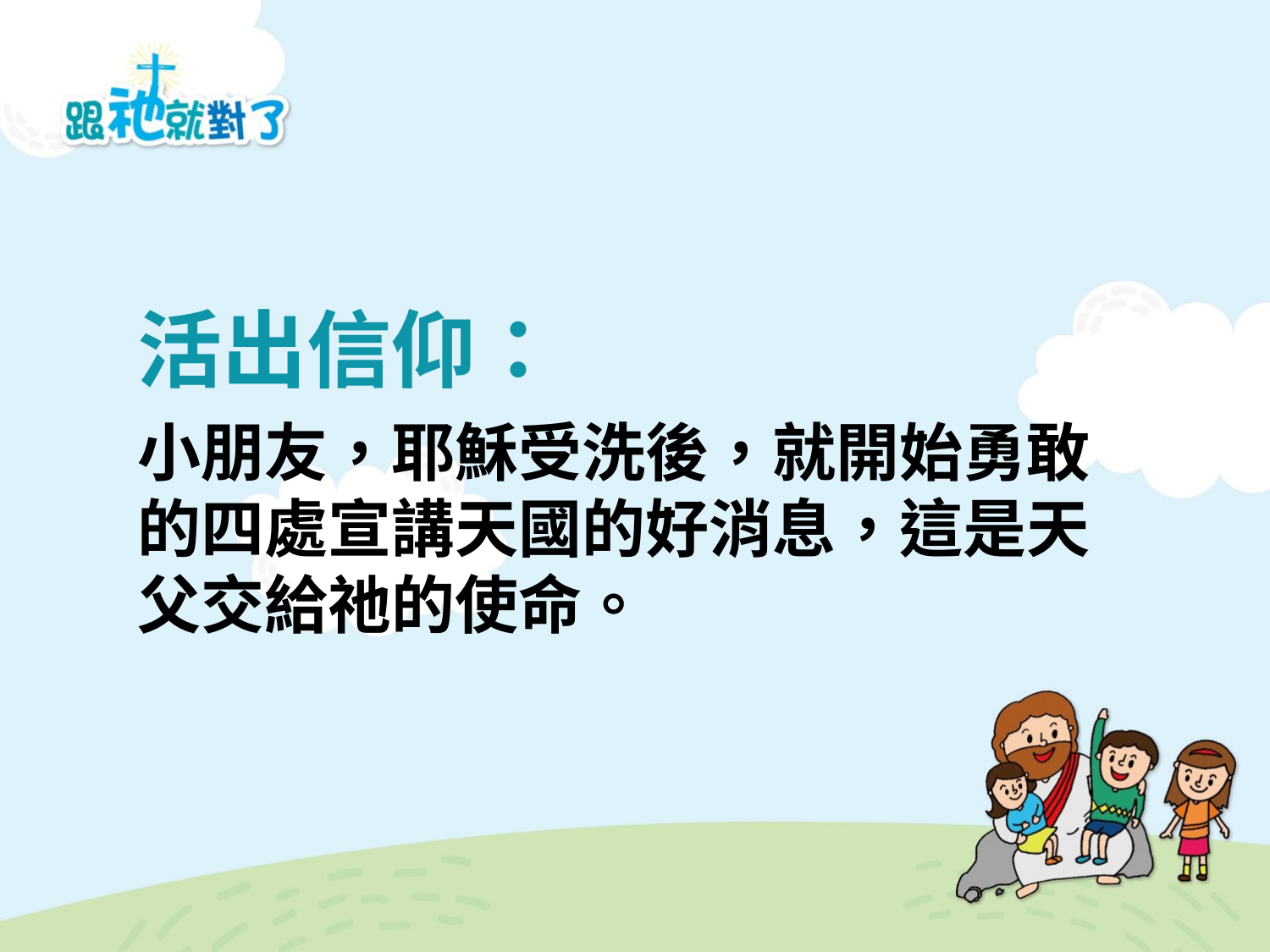

活出信仰：
小朋友，耶穌受洗後，就開始勇敢的四處宣講天國的好消息，這是天父交給祂的使命。